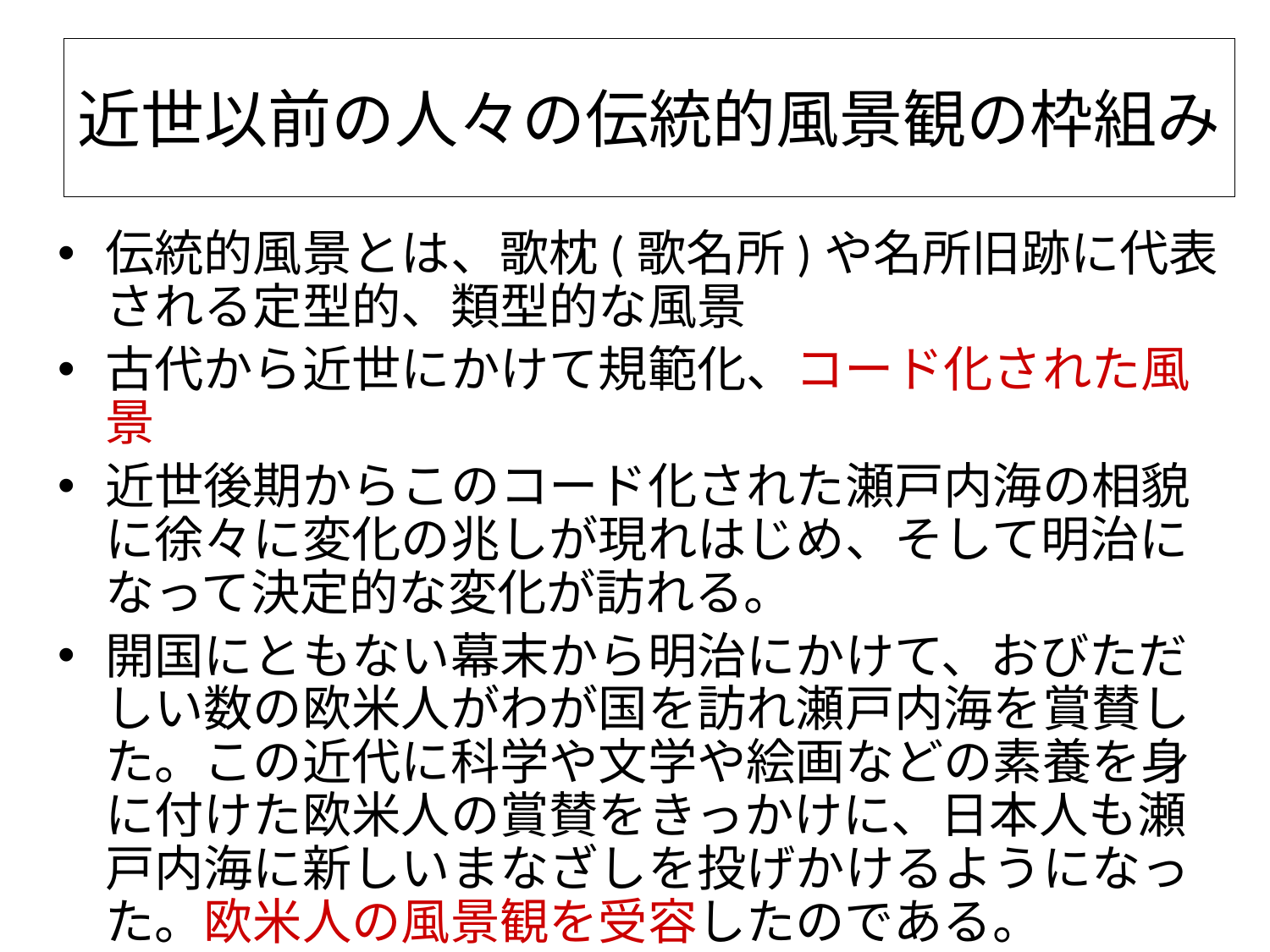

# 近世以前の人々の伝統的風景観の枠組み
伝統的風景とは、歌枕(歌名所)や名所旧跡に代表される定型的、類型的な風景
古代から近世にかけて規範化、コード化された風景
近世後期からこのコード化された瀬戸内海の相貌に徐々に変化の兆しが現れはじめ、そして明治になって決定的な変化が訪れる。
開国にともない幕末から明治にかけて、おびただしい数の欧米人がわが国を訪れ瀬戸内海を賞賛した。この近代に科学や文学や絵画などの素養を身に付けた欧米人の賞賛をきっかけに、日本人も瀬戸内海に新しいまなざしを投げかけるようになった。欧米人の風景観を受容したのである。